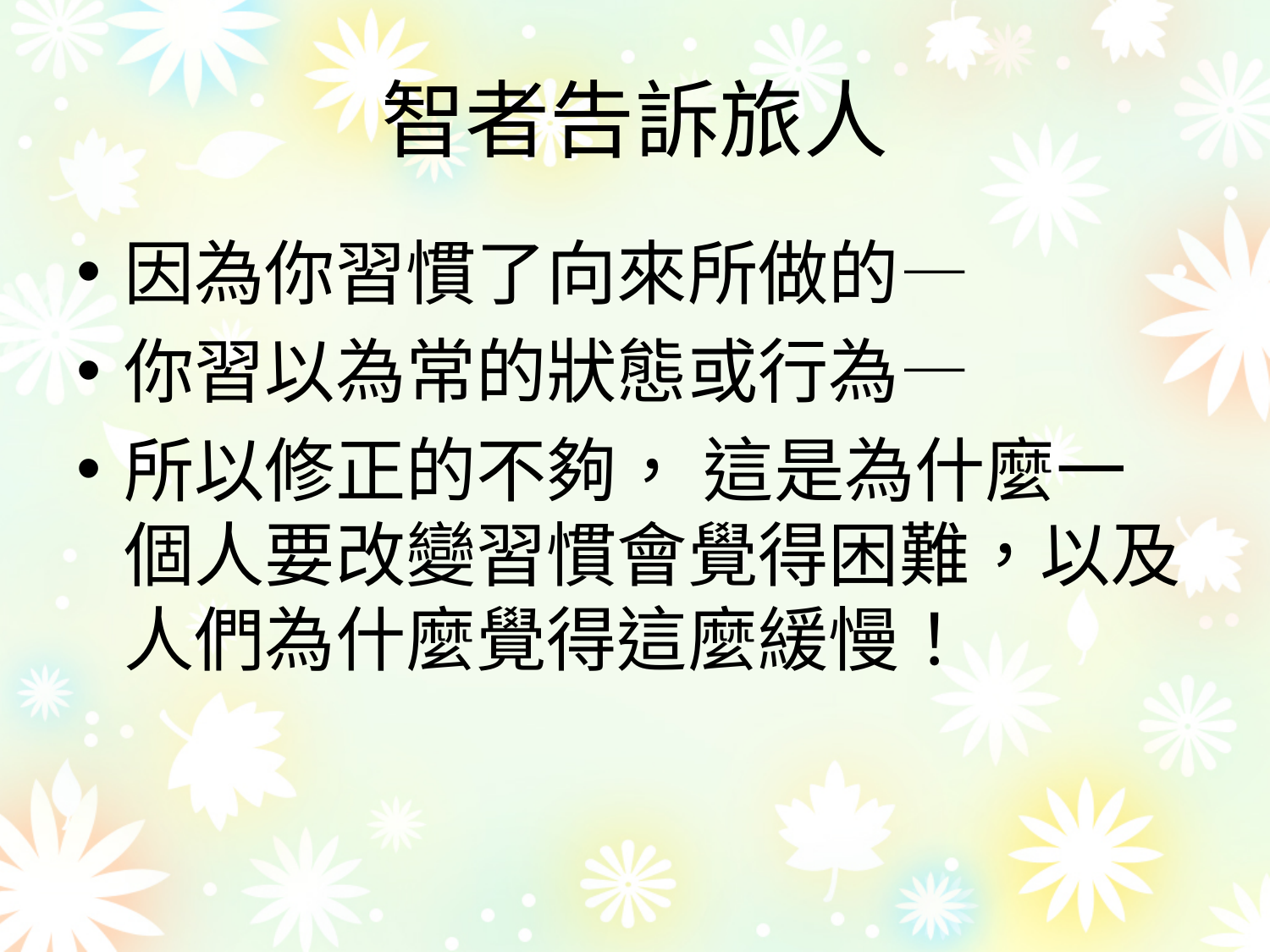

# 智者告訴旅人
因為你習慣了向來所做的—
你習以為常的狀態或行為—
所以修正的不夠， 這是為什麼一個人要改變習慣會覺得困難，以及人們為什麼覺得這麼緩慢！